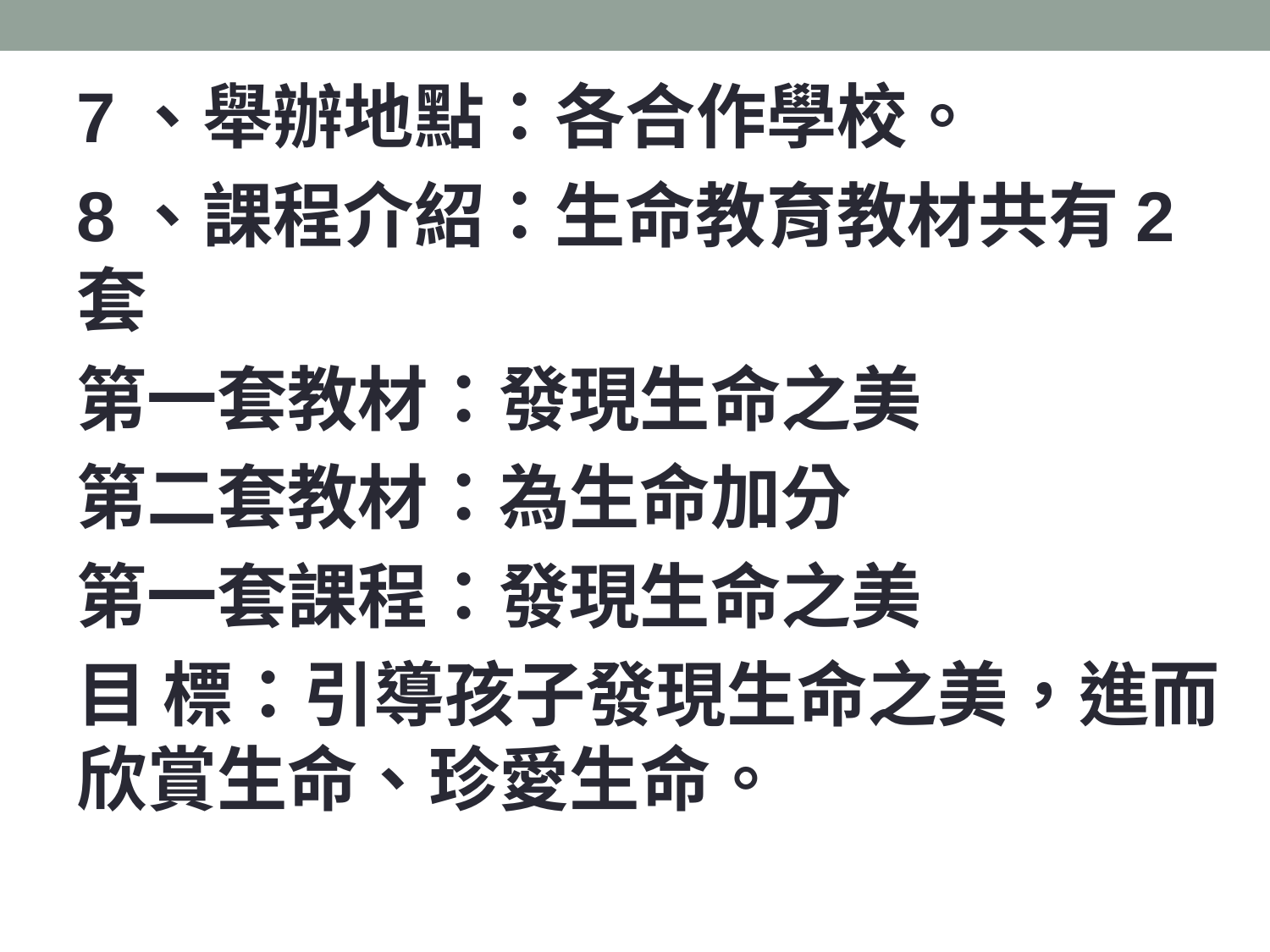

7、舉辦地點：各合作學校。
8、課程介紹：生命教育教材共有2套
第一套教材：發現生命之美
第二套教材：為生命加分
第一套課程：發現生命之美
目 標：引導孩子發現生命之美，進而欣賞生命、珍愛生命。